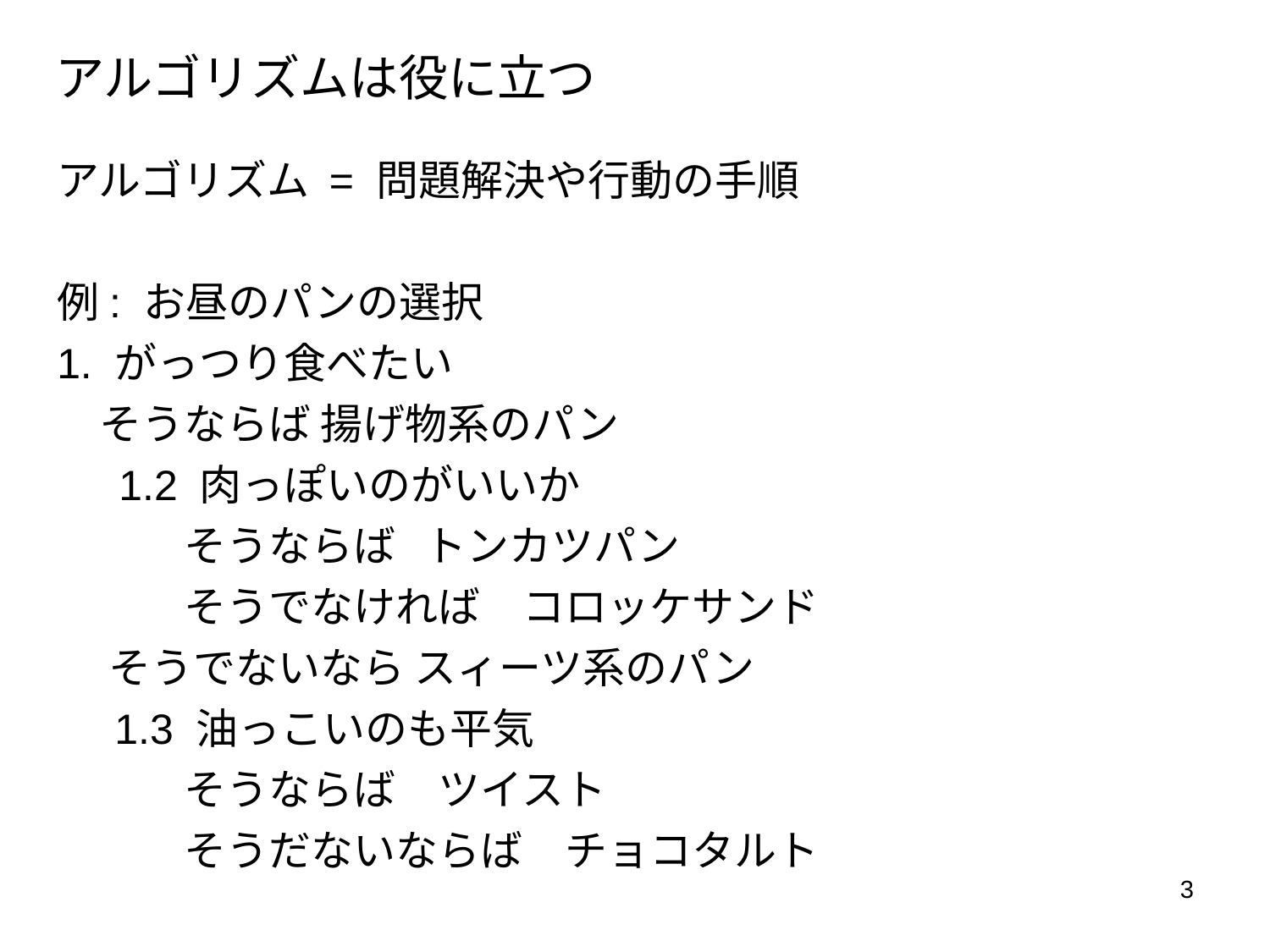

# アルゴリズムは役に立つ
アルゴリズム = 問題解決や行動の手順

例: お昼のパンの選択
1. がっつり食べたい
　そうならば 揚げ物系のパン
　 1.2 肉っぽいのがいいか
　　　そうならば   トンカツパン
　　　そうでなければ　コロッケサンド
　 そうでないなら スィーツ系のパン
     1.3 油っこいのも平気
　　　そうならば　ツイスト
　　　そうだないならば　チョコタルト

3